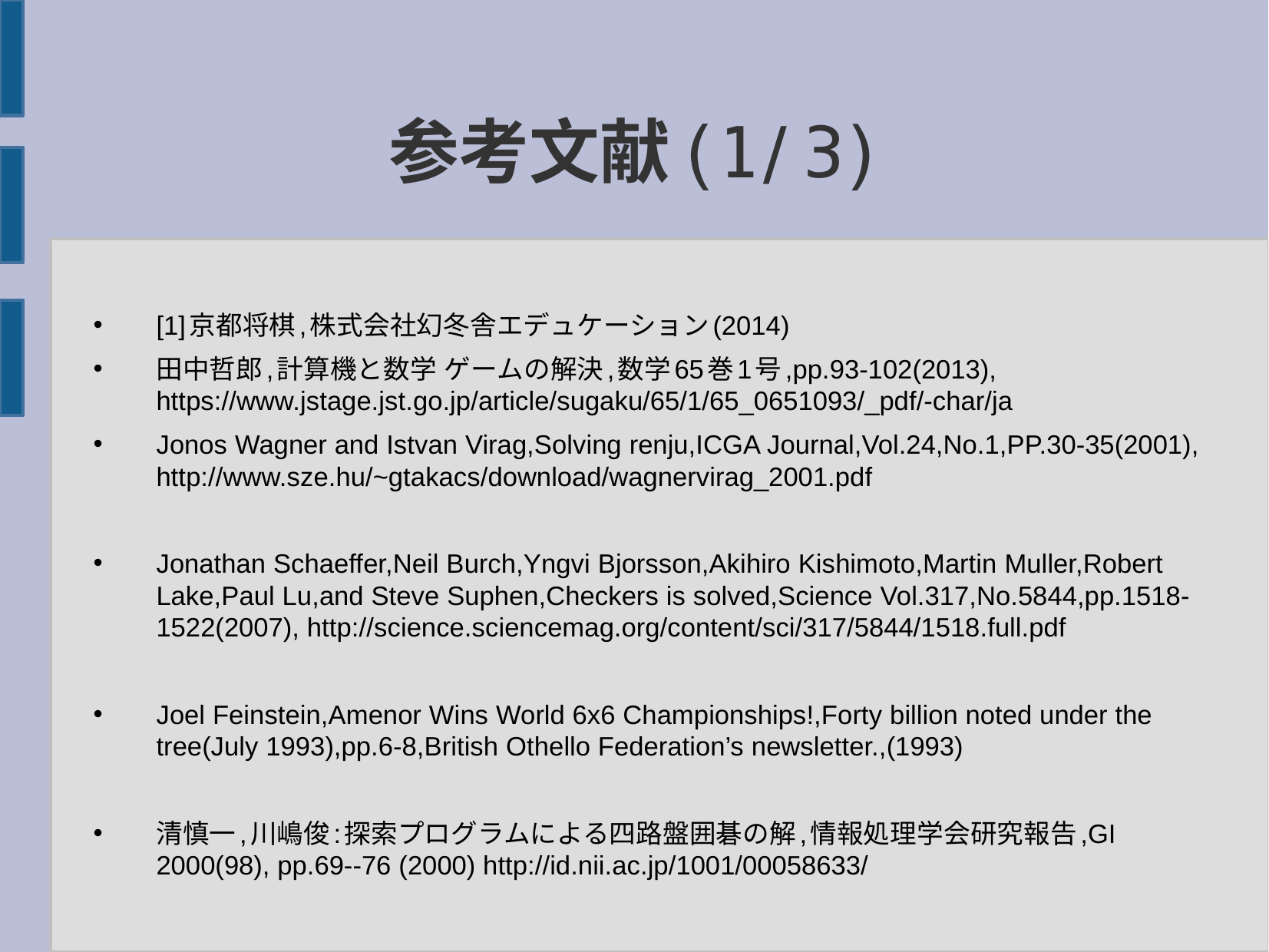

参考文献(1/3)

[1]京都将棋,株式会社幻冬舎エデュケーション(2014)
田中哲郎,計算機と数学 ゲームの解決,数学65巻1号,pp.93-102(2013), https://www.jstage.jst.go.jp/article/sugaku/65/1/65_0651093/_pdf/-char/ja
Jonos Wagner and Istvan Virag,Solving renju,ICGA Journal,Vol.24,No.1,PP.30-35(2001), http://www.sze.hu/~gtakacs/download/wagnervirag_2001.pdf

Jonathan Schaeffer,Neil Burch,Yngvi Bjorsson,Akihiro Kishimoto,Martin Muller,Robert Lake,Paul Lu,and Steve Suphen,Checkers is solved,Science Vol.317,No.5844,pp.1518-1522(2007), http://science.sciencemag.org/content/sci/317/5844/1518.full.pdf

Joel Feinstein,Amenor Wins World 6x6 Championships!,Forty billion noted under the tree(July 1993),pp.6-8,British Othello Federation’s newsletter.,(1993)

清慎一,川嶋俊:探索プログラムによる四路盤囲碁の解,情報処理学会研究報告,GI 2000(98), pp.69--76 (2000) http://id.nii.ac.jp/1001/00058633/